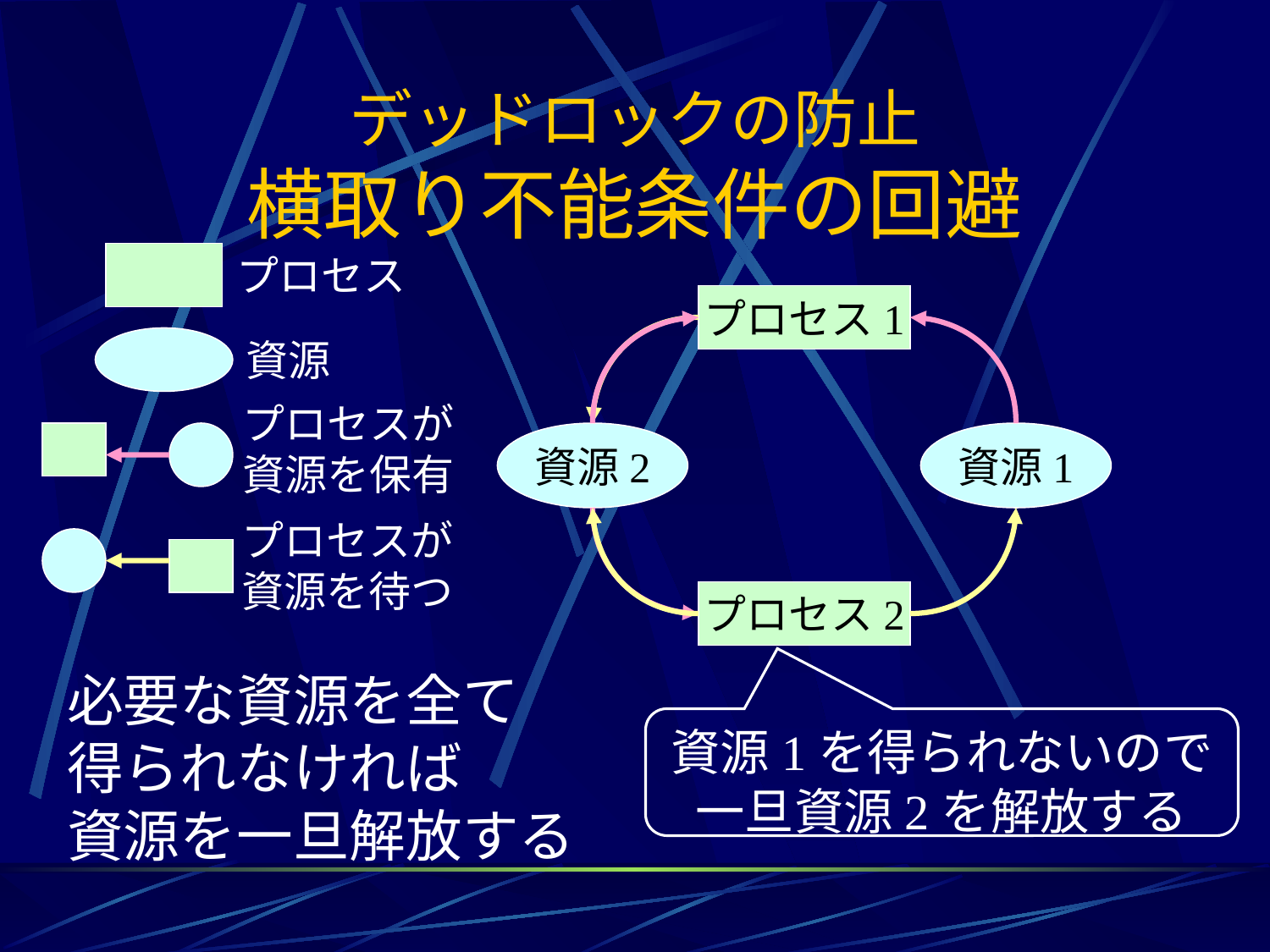

# デッドロックの防止 横取り不能条件の回避

プロセス
プロセス1

資源
プロセスが
資源を保有

資源2
資源1

プロセスが
資源を待つ

プロセス2
必要な資源を全て
得られなければ
資源を一旦解放する
資源1を得られないので
一旦資源2を解放する